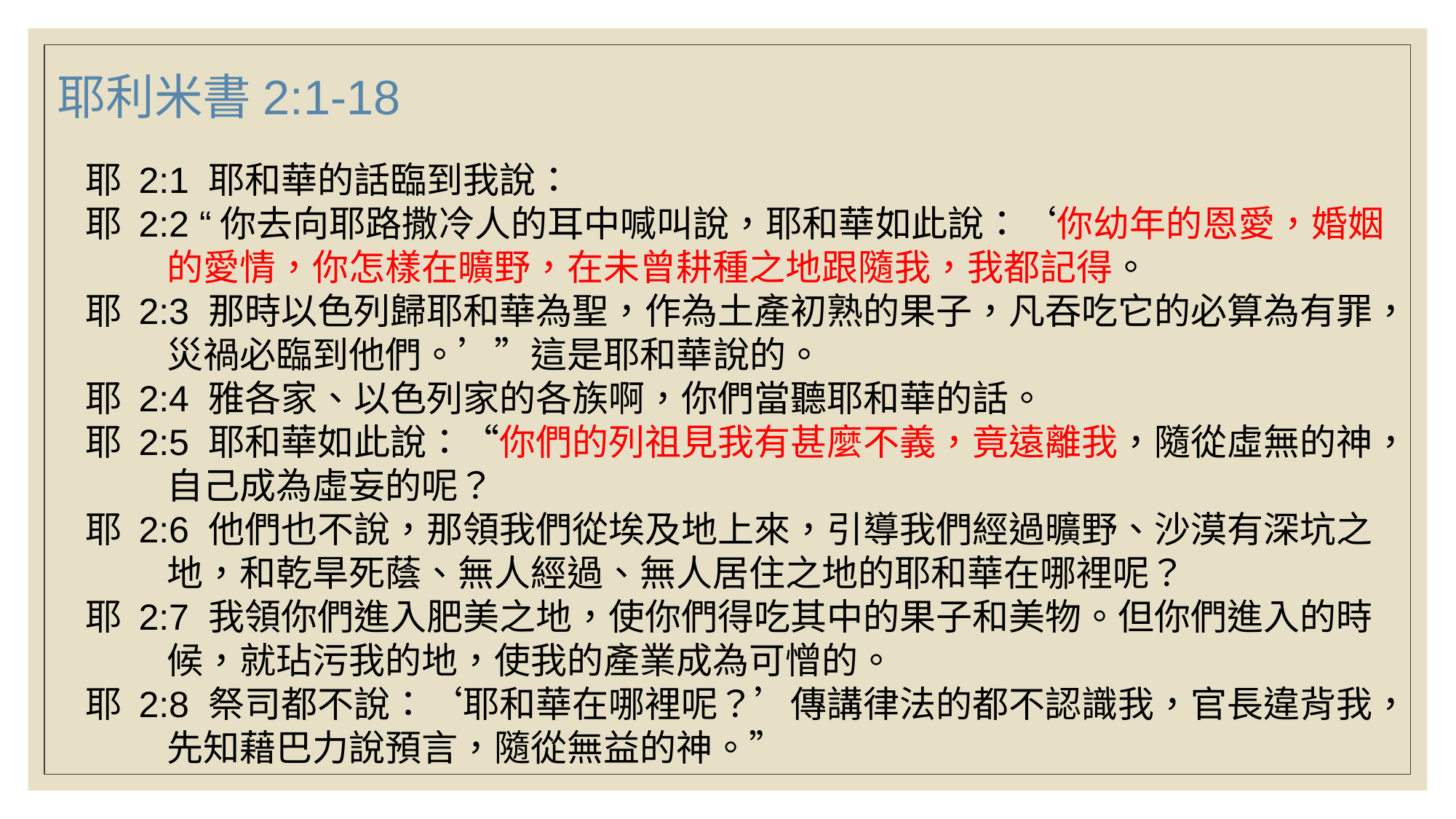

耶利米書2:1-18
耶 2:1 耶和華的話臨到我說：
耶 2:2 “你去向耶路撒冷人的耳中喊叫說，耶和華如此說：‘你幼年的恩愛，婚姻的愛情，你怎樣在曠野，在未曾耕種之地跟隨我，我都記得。
耶 2:3 那時以色列歸耶和華為聖，作為土產初熟的果子，凡吞吃它的必算為有罪，災禍必臨到他們。’”這是耶和華說的。
耶 2:4 雅各家、以色列家的各族啊，你們當聽耶和華的話。
耶 2:5 耶和華如此說：“你們的列祖見我有甚麼不義，竟遠離我，隨從虛無的神，自己成為虛妄的呢？
耶 2:6 他們也不說，那領我們從埃及地上來，引導我們經過曠野、沙漠有深坑之地，和乾旱死蔭、無人經過、無人居住之地的耶和華在哪裡呢？
耶 2:7 我領你們進入肥美之地，使你們得吃其中的果子和美物。但你們進入的時候，就玷污我的地，使我的產業成為可憎的。
耶 2:8 祭司都不說：‘耶和華在哪裡呢？’傳講律法的都不認識我，官長違背我，先知藉巴力說預言，隨從無益的神。”